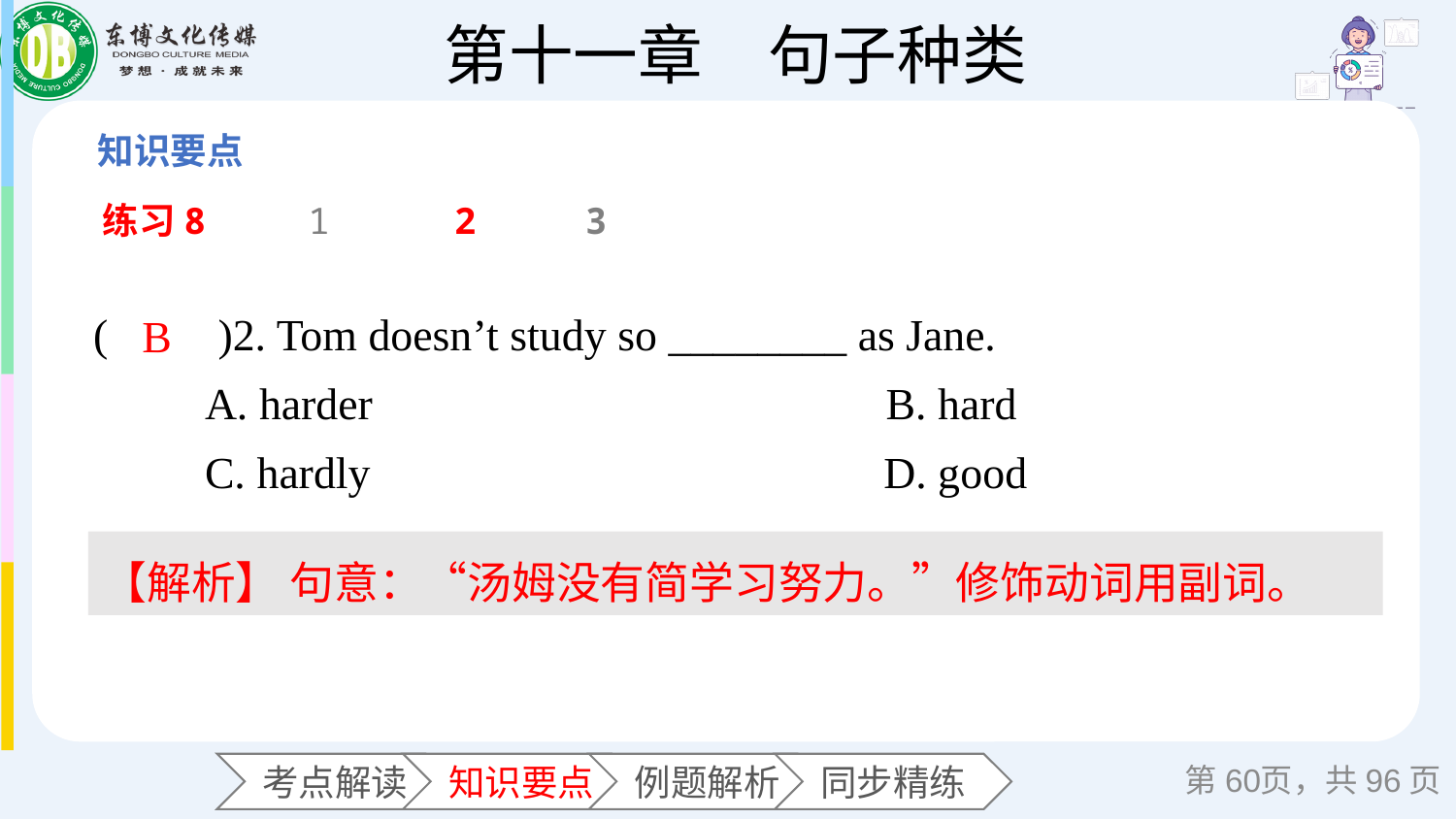

练习8
1
2
3
(　　)2. Tom doesn’t study so ________ as Jane.
          A. harder                                              B. hard
          C. hardly                                              D. good
B
【解析】 句意：“汤姆没有简学习努力。”修饰动词用副词。
第60页，共96页